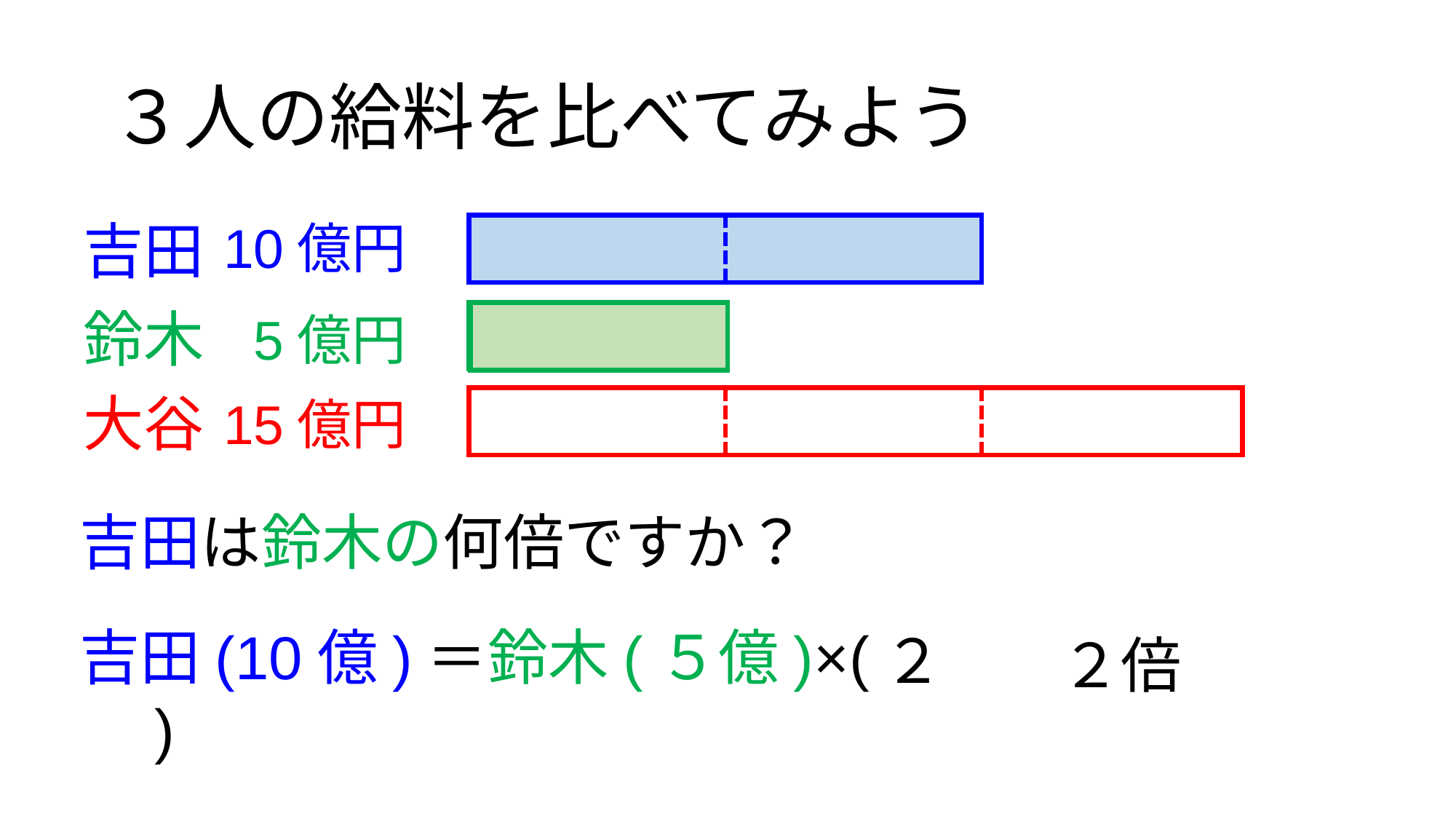

# ３人の給料を比べてみよう
吉田
10億円
鈴木
05億円
大谷
15億円

吉田は鈴木の何倍ですか？
吉田(10億)＝鈴木(５億)×(　　)
２
２倍